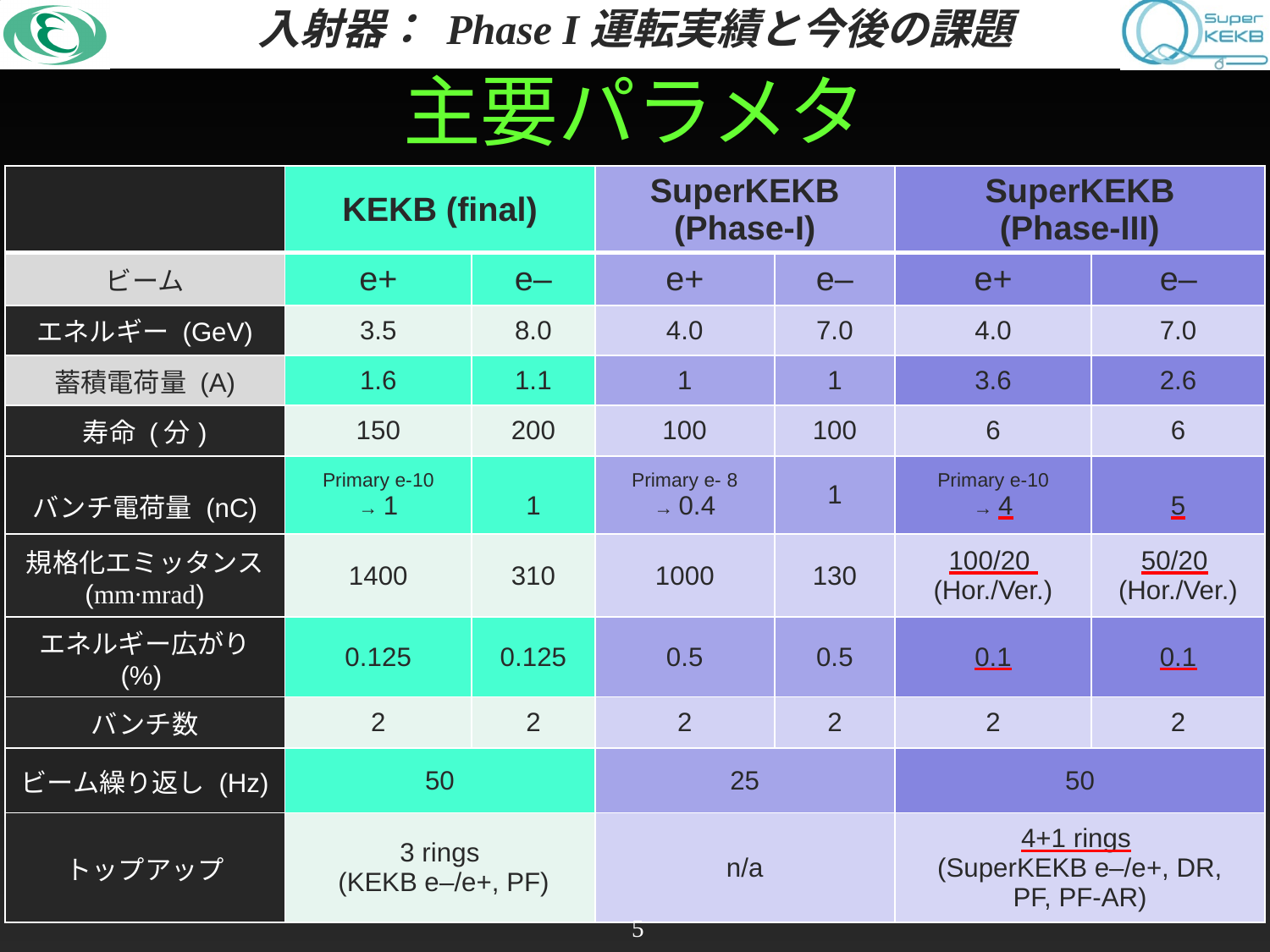

# 主要パラメタ
|  | KEKB (final) |  | SuperKEKB (Phase-I) |  | SuperKEKB (Phase-III) |  |
| --- | --- | --- | --- | --- | --- | --- |
| ビーム | e+ | e– | e+ | e– | e+ | e– |
| エネルギー (GeV) | 3.5 | 8.0 | 4.0 | 7.0 | 4.0 | 7.0 |
| 蓄積電荷量 (A) | 1.6 | 1.1 | 1 | 1 | 3.6 | 2.6 |
| 寿命 (分) | 150 | 200 | 100 | 100 | 6 | 6 |
| バンチ電荷量 (nC) | Primary e-10 → 1 | 1 | Primary e- 8 → 0.4 | 1 | Primary e-10 → 4 | 5 |
| 規格化エミッタンス (mm∙mrad) | 1400 | 310 | 1000 | 130 | 100/20 (Hor./Ver.) | 50/20 (Hor./Ver.) |
| エネルギー広がり (%) | 0.125 | 0.125 | 0.5 | 0.5 | 0.1 | 0.1 |
| バンチ数 | 2 | 2 | 2 | 2 | 2 | 2 |
| ビーム繰り返し (Hz) | 50 |  | 25 |  | 50 |  |
| トップアップ | 3 rings (KEKB e–/e+, PF) |  | n/a |  | 4+1 rings (SuperKEKB e–/e+, DR, PF, PF-AR) |  |
5